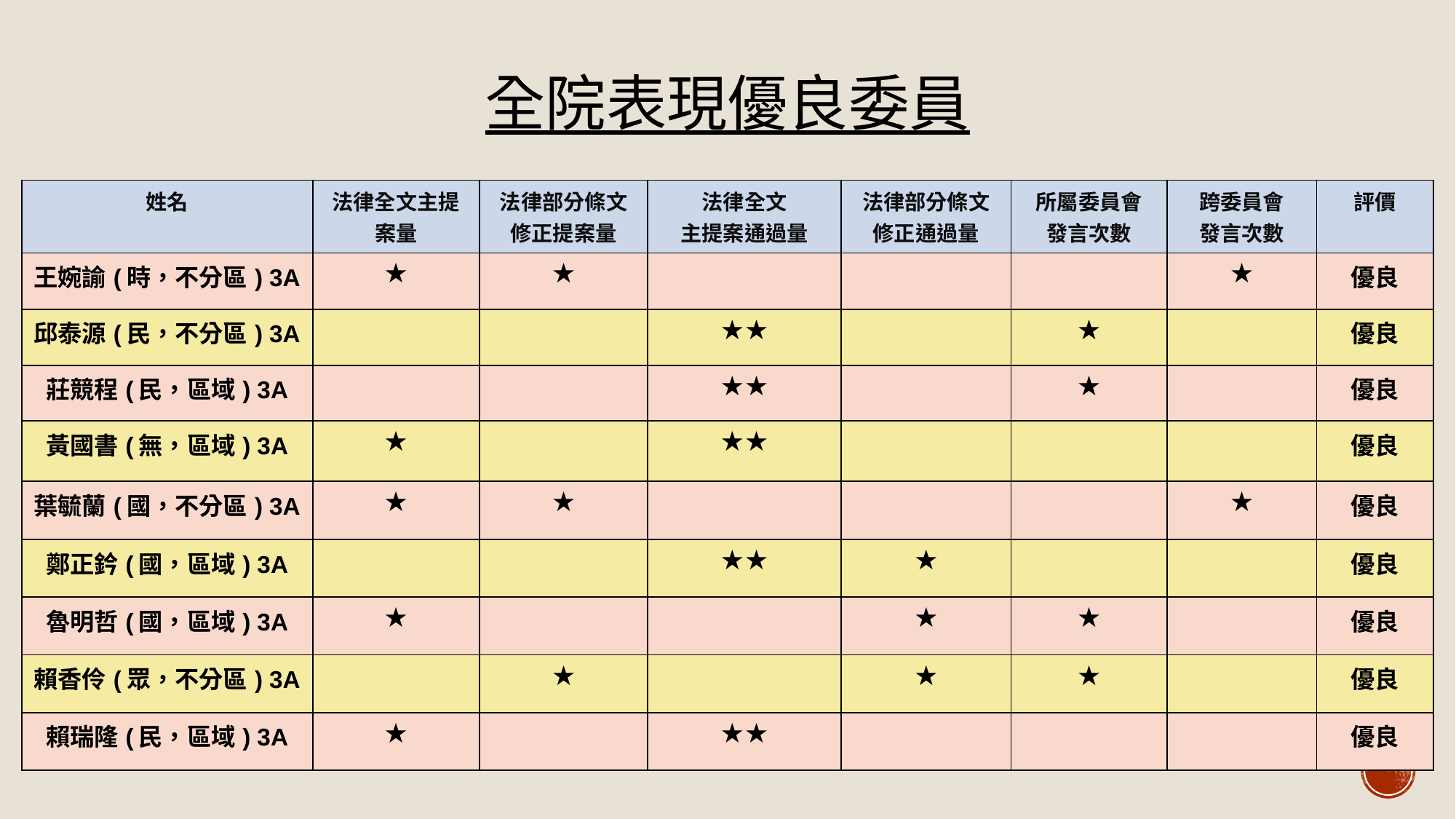

# 全院表現優良委員
| 姓名 | 法律全文主提案量 | 法律部分條文修正提案量 | 法律全文 主提案通過量 | 法律部分條文修正通過量 | 所屬委員會 發言次數 | 跨委員會 發言次數 | 評價 |
| --- | --- | --- | --- | --- | --- | --- | --- |
| 王婉諭(時，不分區) 3A | ★ | ★ |  |  |  | ★ | 優良 |
| 邱泰源(民，不分區) 3A |  |  | ★★ |  | ★ |  | 優良 |
| 莊競程(民，區域) 3A |  |  | ★★ |  | ★ |  | 優良 |
| 黃國書(無，區域) 3A | ★ |  | ★★ |  |  |  | 優良 |
| 葉毓蘭(國，不分區) 3A | ★ | ★ |  |  |  | ★ | 優良 |
| 鄭正鈐(國，區域) 3A |  |  | ★★ | ★ |  |  | 優良 |
| 魯明哲(國，區域) 3A | ★ |  |  | ★ | ★ |  | 優良 |
| 賴香伶(眾，不分區) 3A |  | ★ |  | ★ | ★ |  | 優良 |
| 賴瑞隆(民，區域) 3A | ★ |  | ★★ |  |  |  | 優良 |